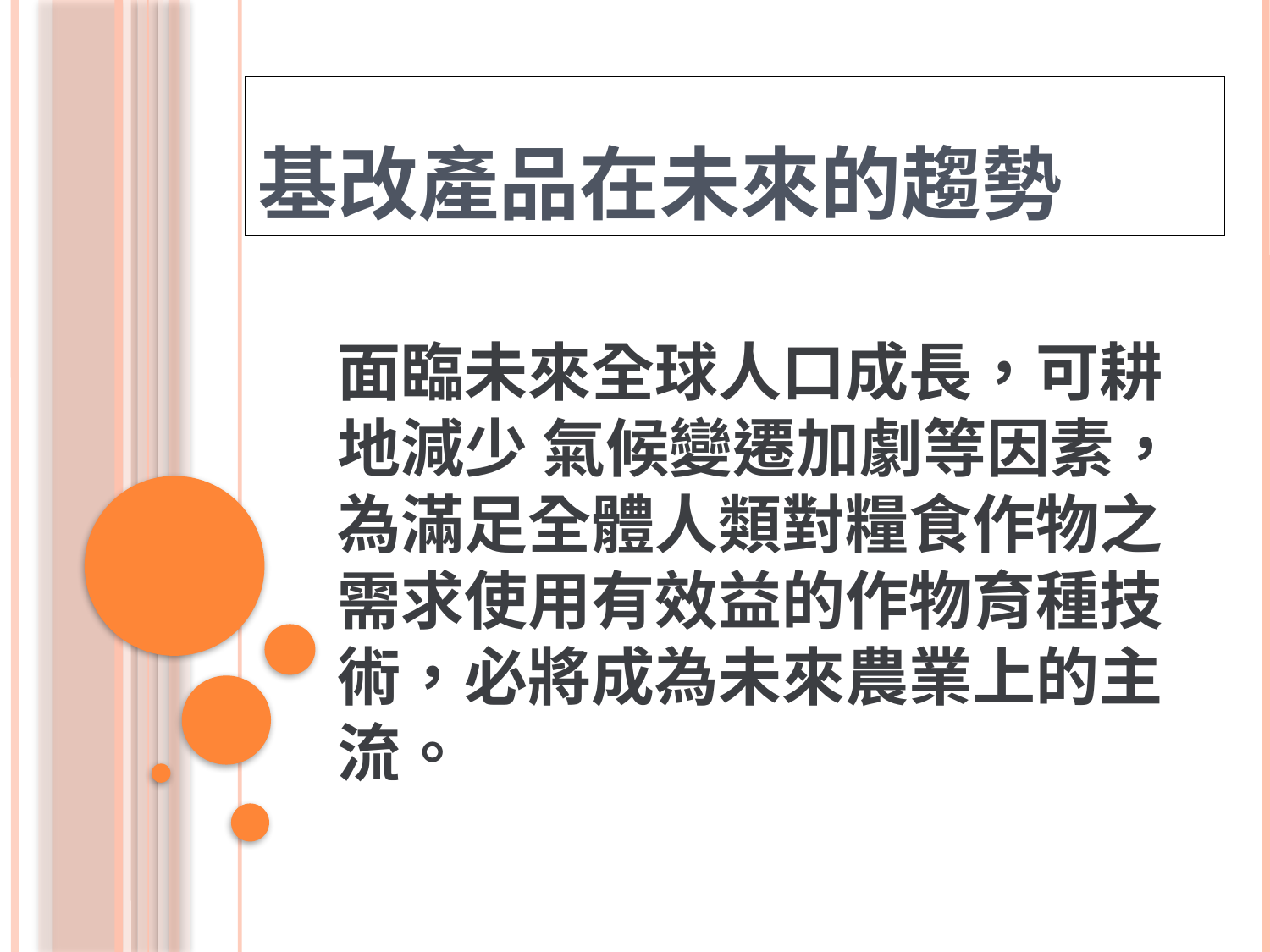

# 基改產品在未來的趨勢
面臨未來全球人口成長，可耕地減少 氣候變遷加劇等因素，為滿足全體人類對糧食作物之需求使用有效益的作物育種技術，必將成為未來農業上的主流。